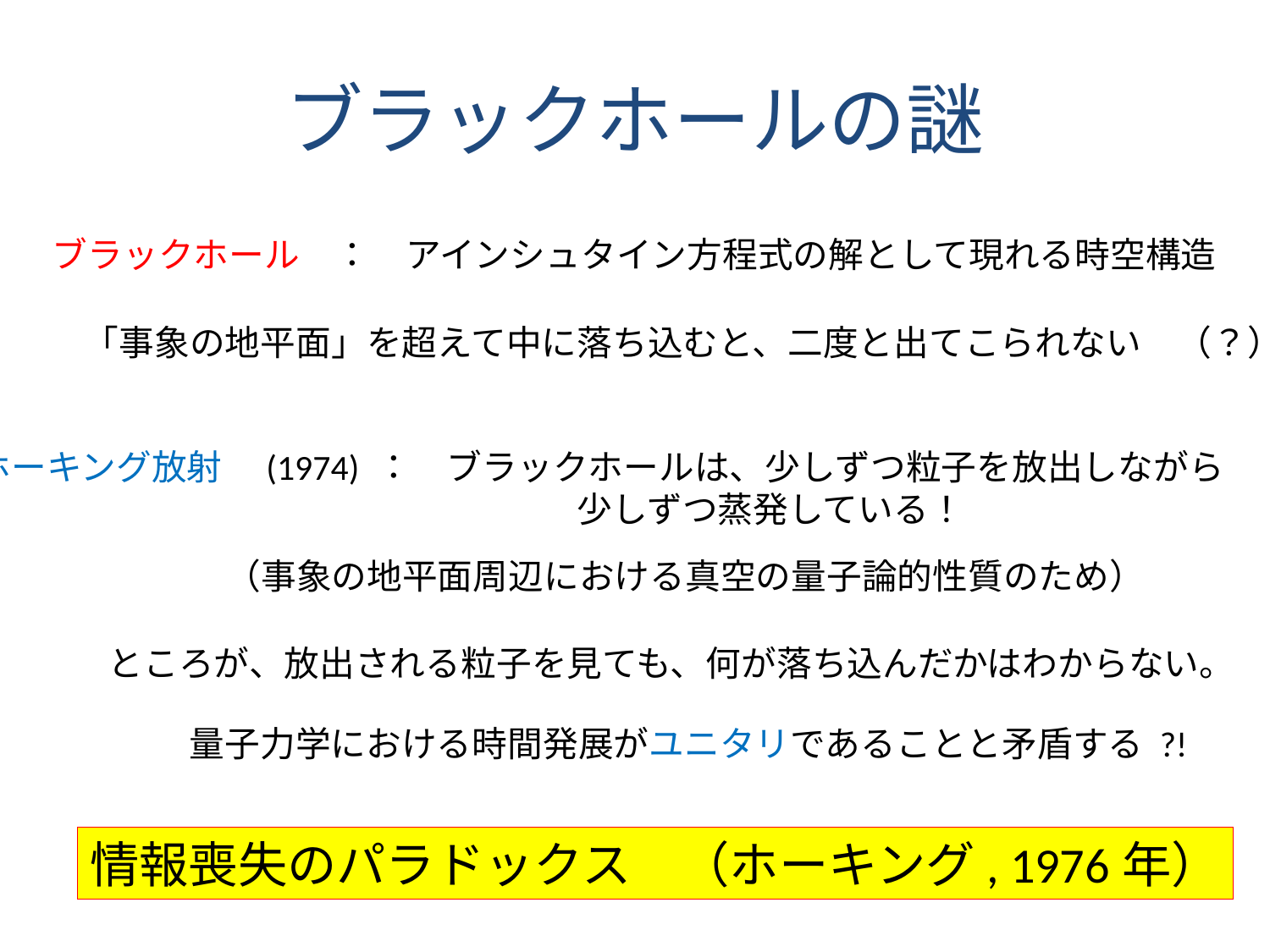

# ブラックホールの謎
ブラックホール　：　アインシュタイン方程式の解として現れる時空構造
「事象の地平面」を超えて中に落ち込むと、二度と出てこられない　（？）
ホーキング放射　(1974) ：　ブラックホールは、少しずつ粒子を放出しながら
　　　　　　　　　　　　　　　　　少しずつ蒸発している！
（事象の地平面周辺における真空の量子論的性質のため）
ところが、放出される粒子を見ても、何が落ち込んだかはわからない。
量子力学における時間発展がユニタリであることと矛盾する ?!
情報喪失のパラドックス　（ホーキング, 1976年）